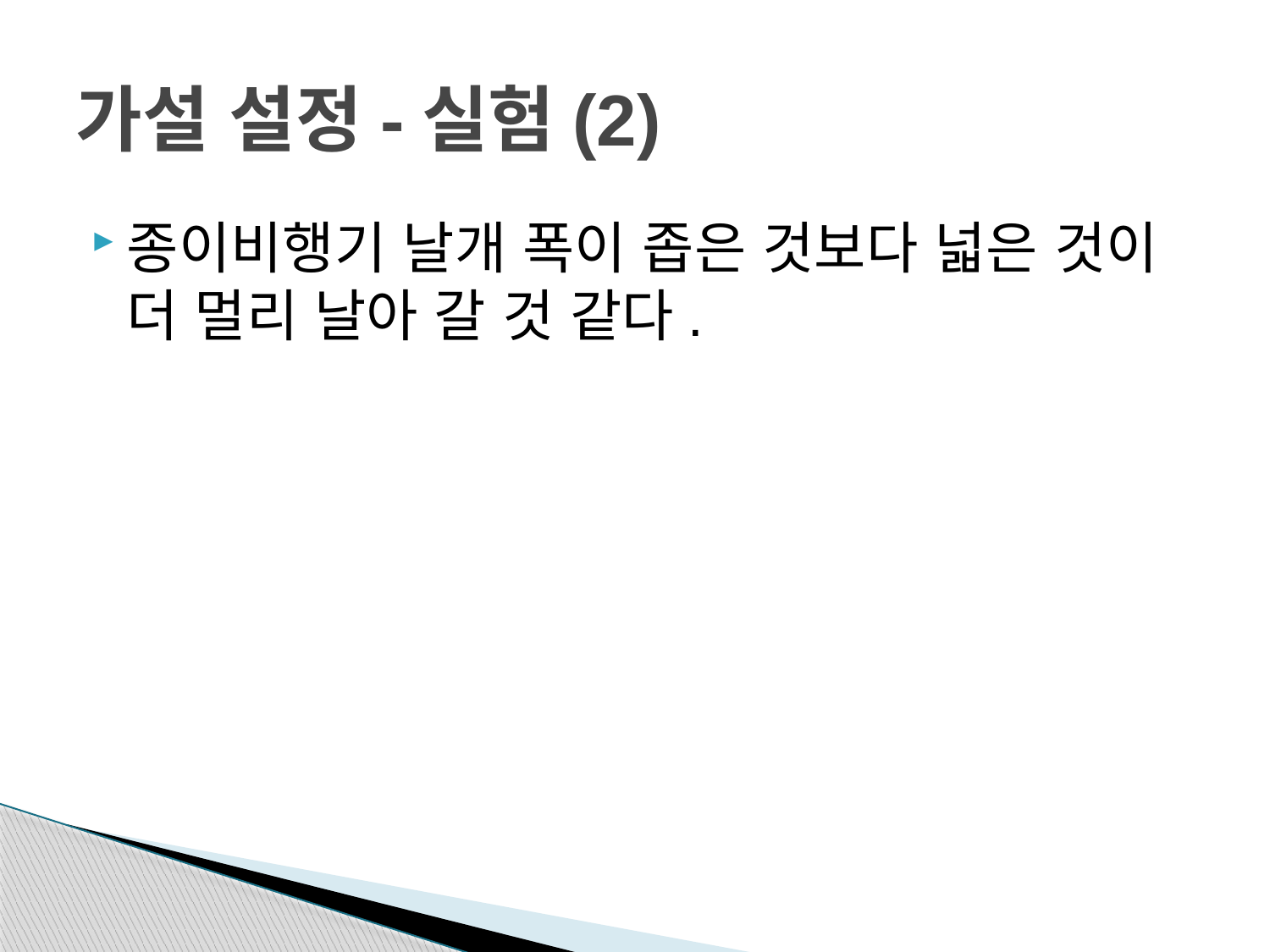

# 가설 설정-실험(2)
종이비행기 날개 폭이 좁은 것보다 넓은 것이 더 멀리 날아 갈 것 같다.